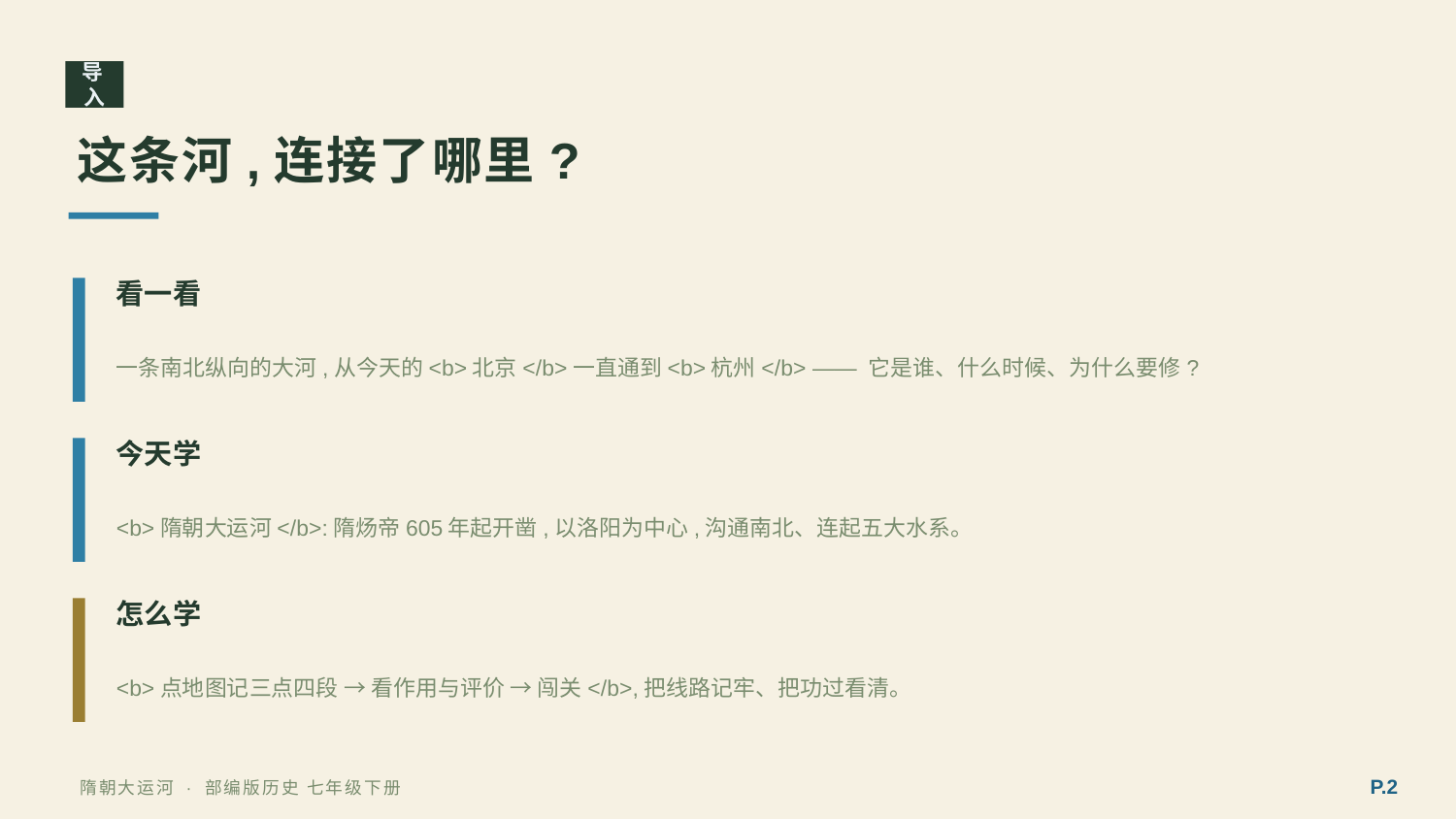

导入

这条河,连接了哪里?

看一看

一条南北纵向的大河,从今天的<b>北京</b>一直通到<b>杭州</b> —— 它是谁、什么时候、为什么要修?
今天学

<b>隋朝大运河</b>:隋炀帝605年起开凿,以洛阳为中心,沟通南北、连起五大水系。
怎么学

<b>点地图记三点四段 → 看作用与评价 → 闯关</b>,把线路记牢、把功过看清。
P.2
隋朝大运河 · 部编版历史 七年级下册